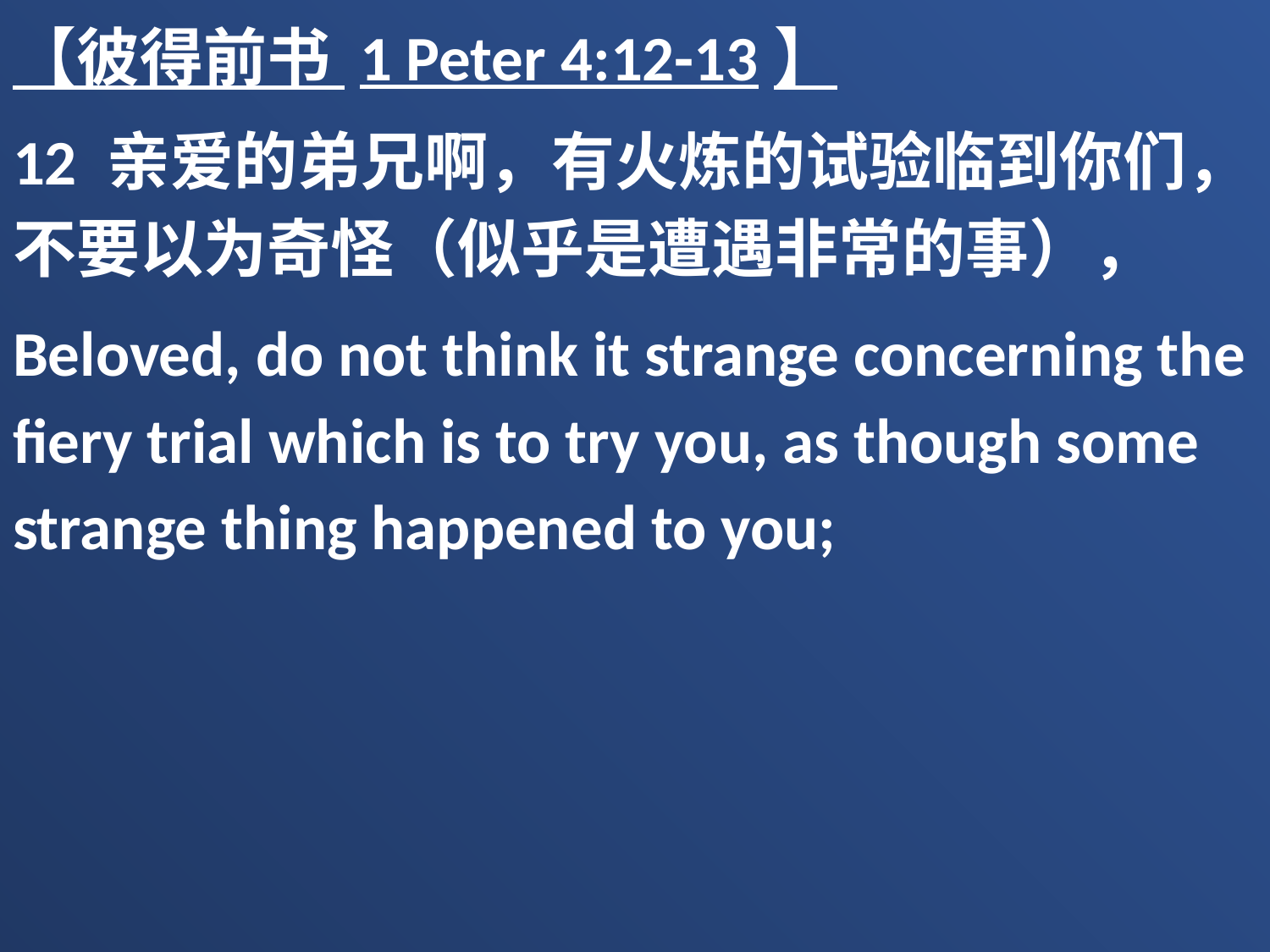

【彼得前书 1 Peter 4:12-13】
12 亲爱的弟兄啊，有火炼的试验临到你们，不要以为奇怪（似乎是遭遇非常的事），
Beloved, do not think it strange concerning the fiery trial which is to try you, as though some strange thing happened to you;